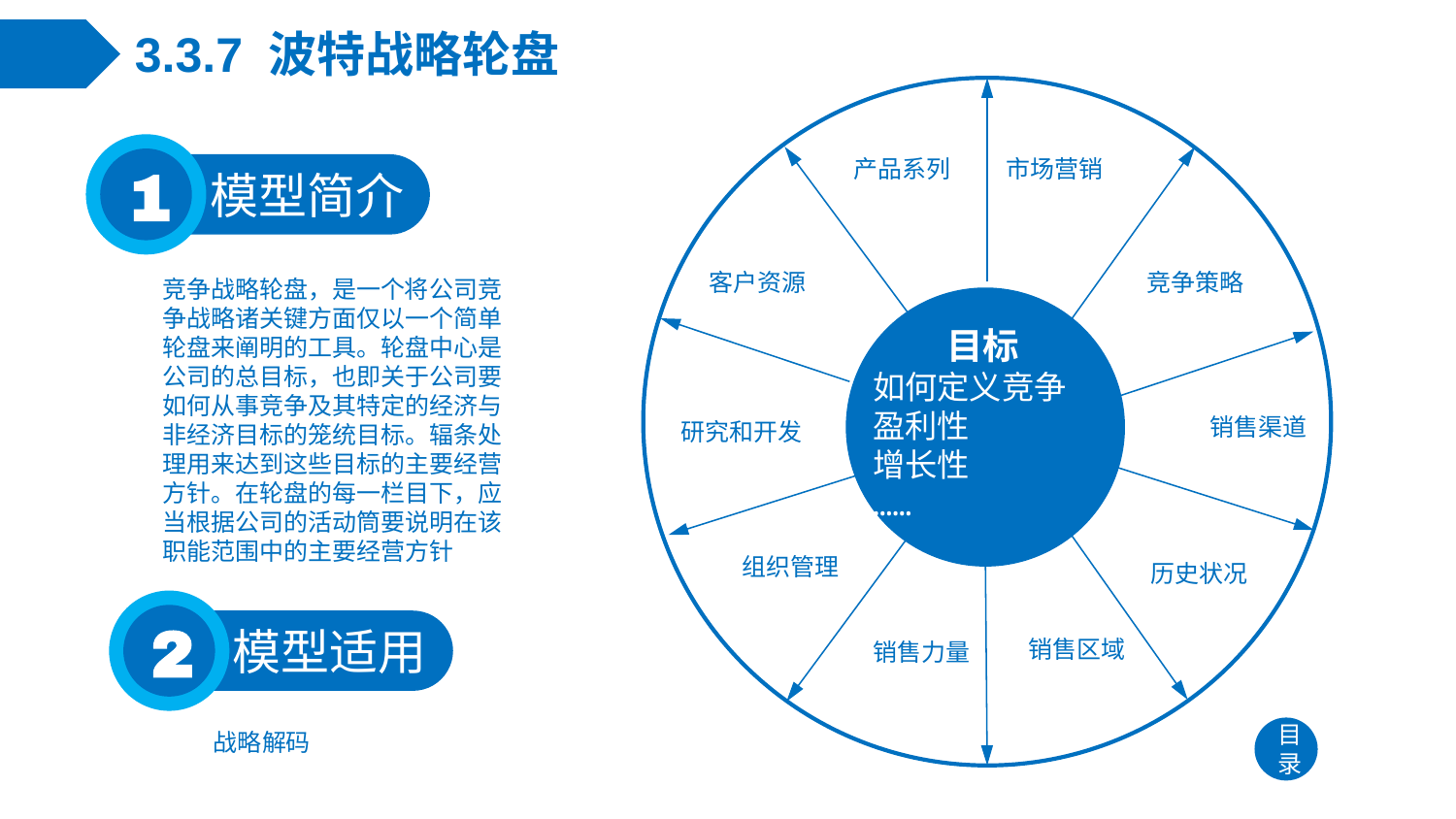

# 3.3.7 波特战略轮盘

1
模型简介
市场营销
产品系列
客户资源
竞争策略
竞争战略轮盘，是一个将公司竞争战略诸关键方面仅以一个简单轮盘来阐明的工具。轮盘中心是公司的总目标，也即关于公司要如何从事竞争及其特定的经济与非经济目标的笼统目标。辐条处理用来达到这些目标的主要经营方针。在轮盘的每一栏目下，应当根据公司的活动筒要说明在该职能范围中的主要经营方针
目标
如何定义竞争
盈利性
增长性
……
销售渠道
研究和开发
组织管理
历史状况

2
模型适用
销售区域
销售力量
目录
战略解码